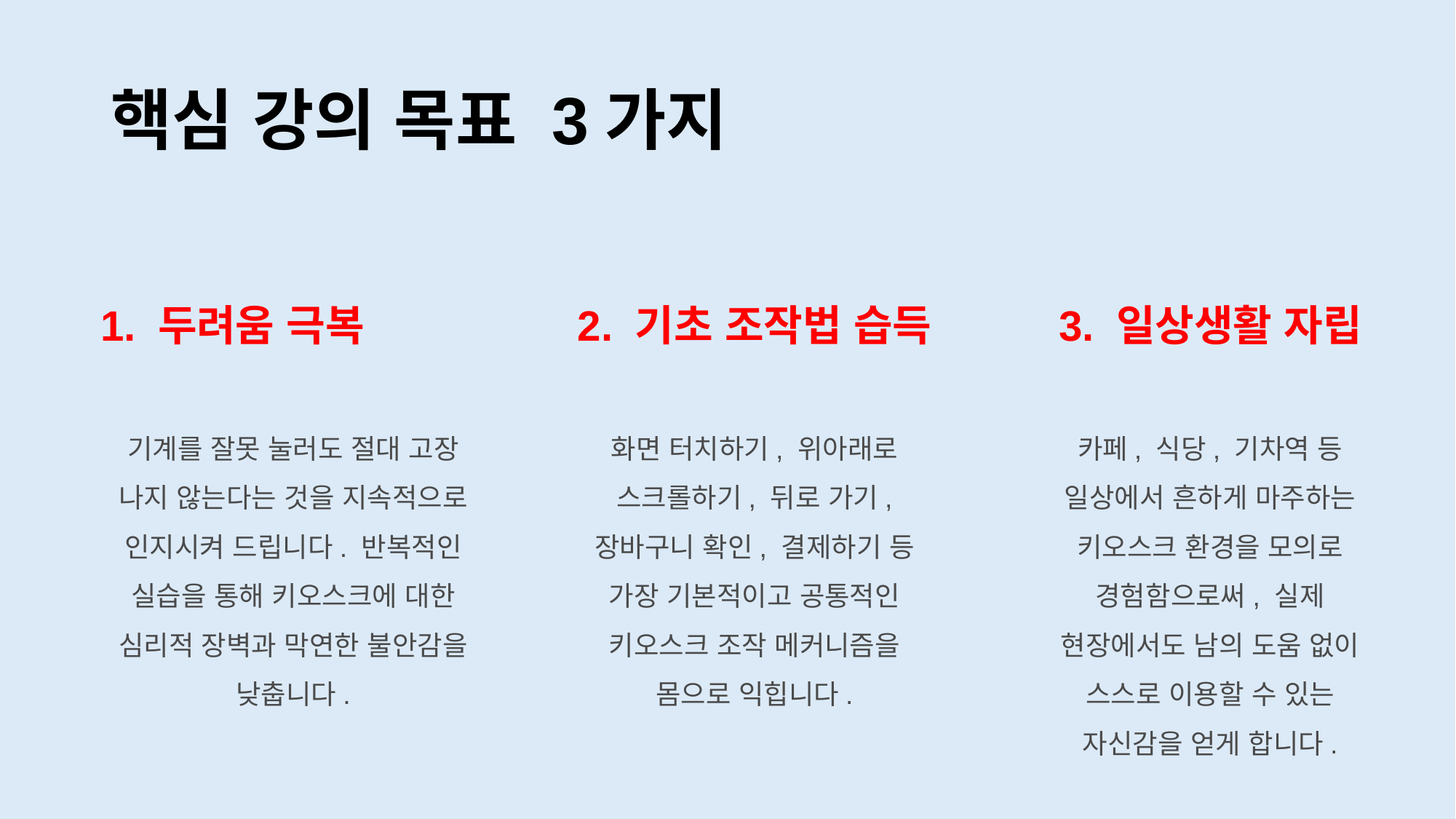

# 핵심 강의 목표 3가지
1. 두려움 극복

기계를 잘못 눌러도 절대 고장 나지 않는다는 것을 지속적으로 인지시켜 드립니다. 반복적인 실습을 통해 키오스크에 대한 심리적 장벽과 막연한 불안감을 낮춥니다.

2. 기초 조작법 습득

화면 터치하기, 위아래로 스크롤하기, 뒤로 가기, 장바구니 확인, 결제하기 등 가장 기본적이고 공통적인 키오스크 조작 메커니즘을 몸으로 익힙니다.

3. 일상생활 자립

카페, 식당, 기차역 등 일상에서 흔하게 마주하는 키오스크 환경을 모의로 경험함으로써, 실제 현장에서도 남의 도움 없이 스스로 이용할 수 있는 자신감을 얻게 합니다.